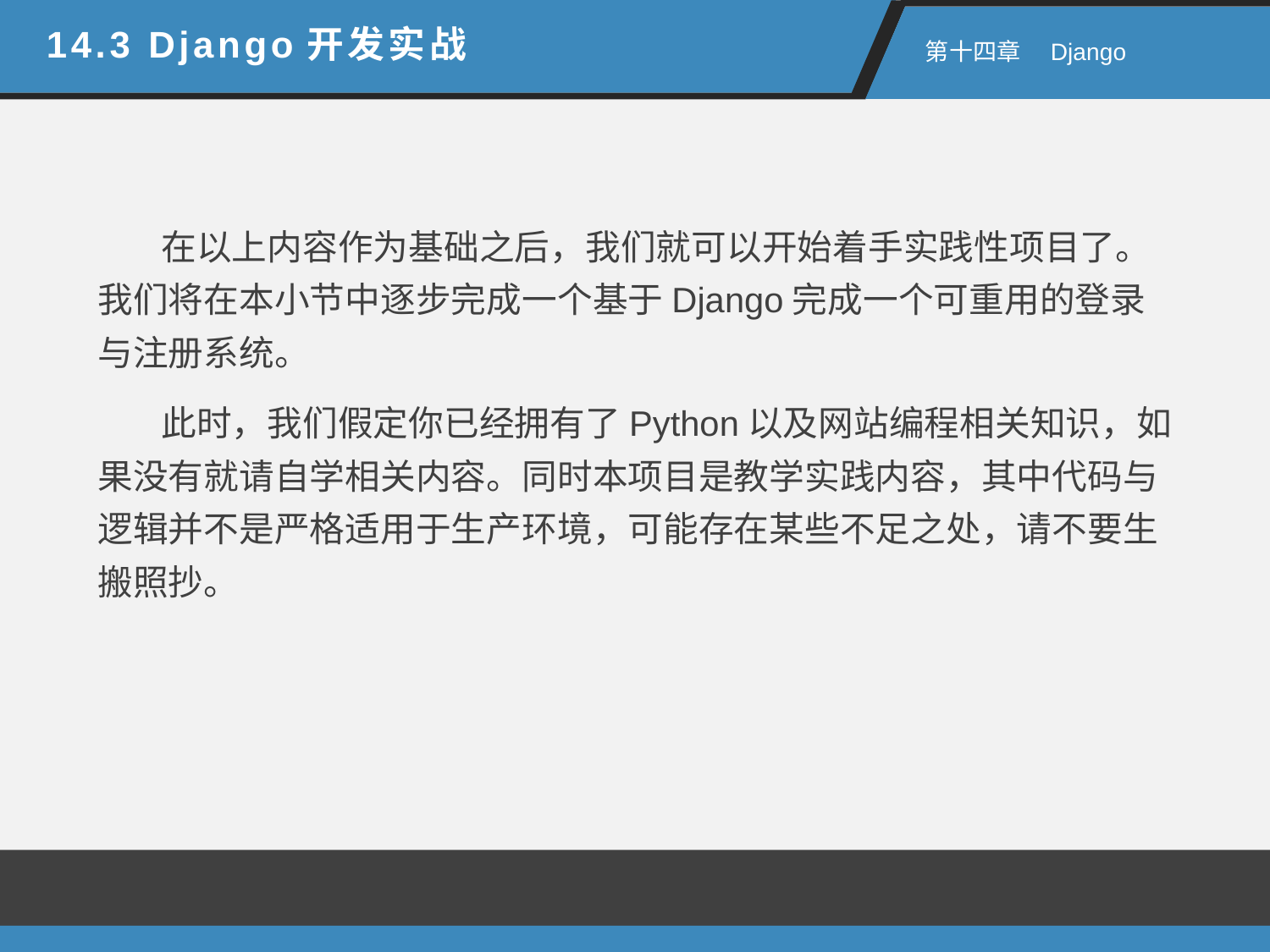

14.3 Django开发实战
  第十四章　Django
在以上内容作为基础之后，我们就可以开始着手实践性项目了。我们将在本小节中逐步完成一个基于Django完成一个可重用的登录与注册系统。
此时，我们假定你已经拥有了Python以及网站编程相关知识，如果没有就请自学相关内容。同时本项目是教学实践内容，其中代码与逻辑并不是严格适用于生产环境，可能存在某些不足之处，请不要生搬照抄。